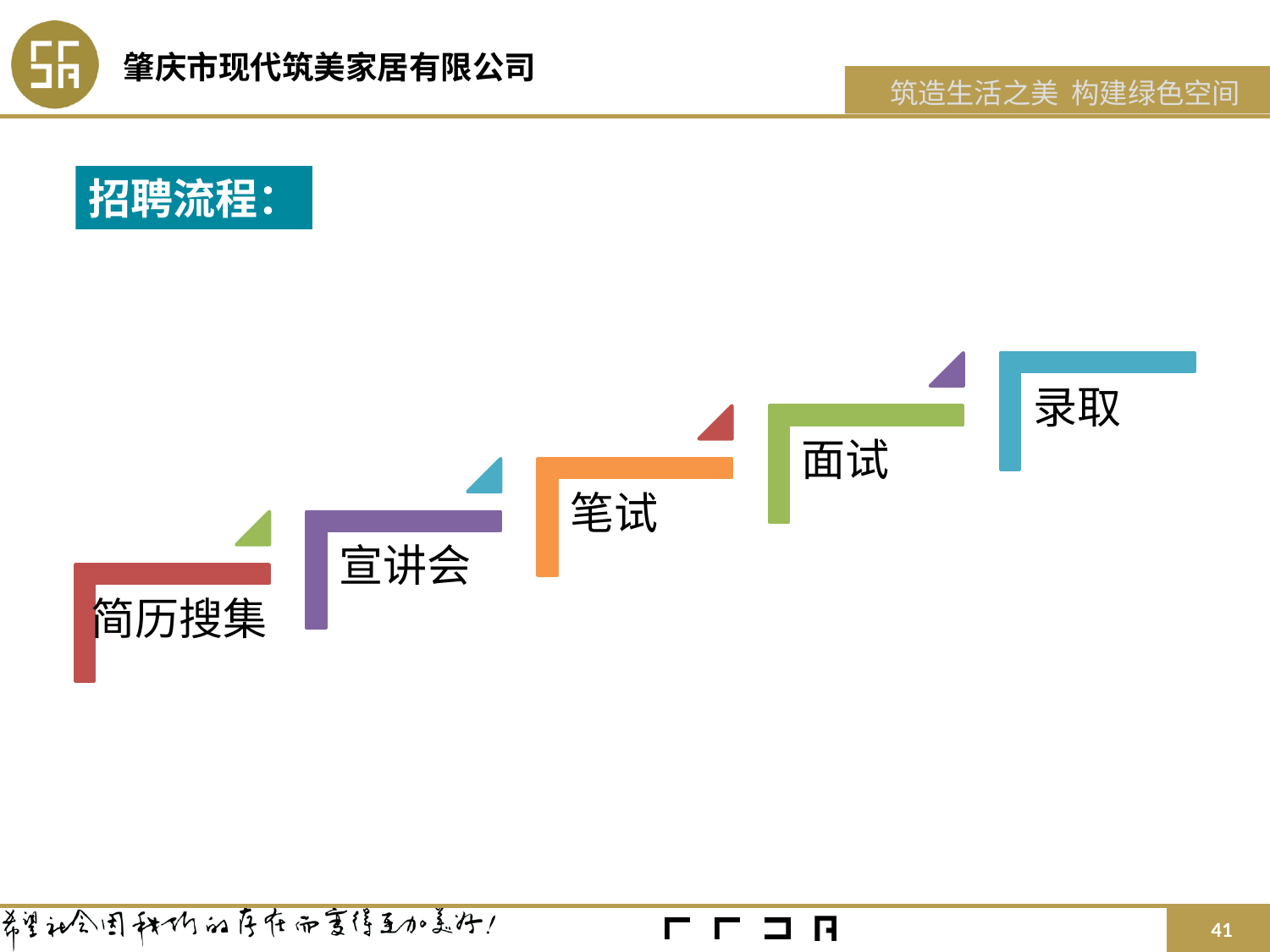

招聘流程：
简历搜集
宣讲会
笔试
面试
录取
41